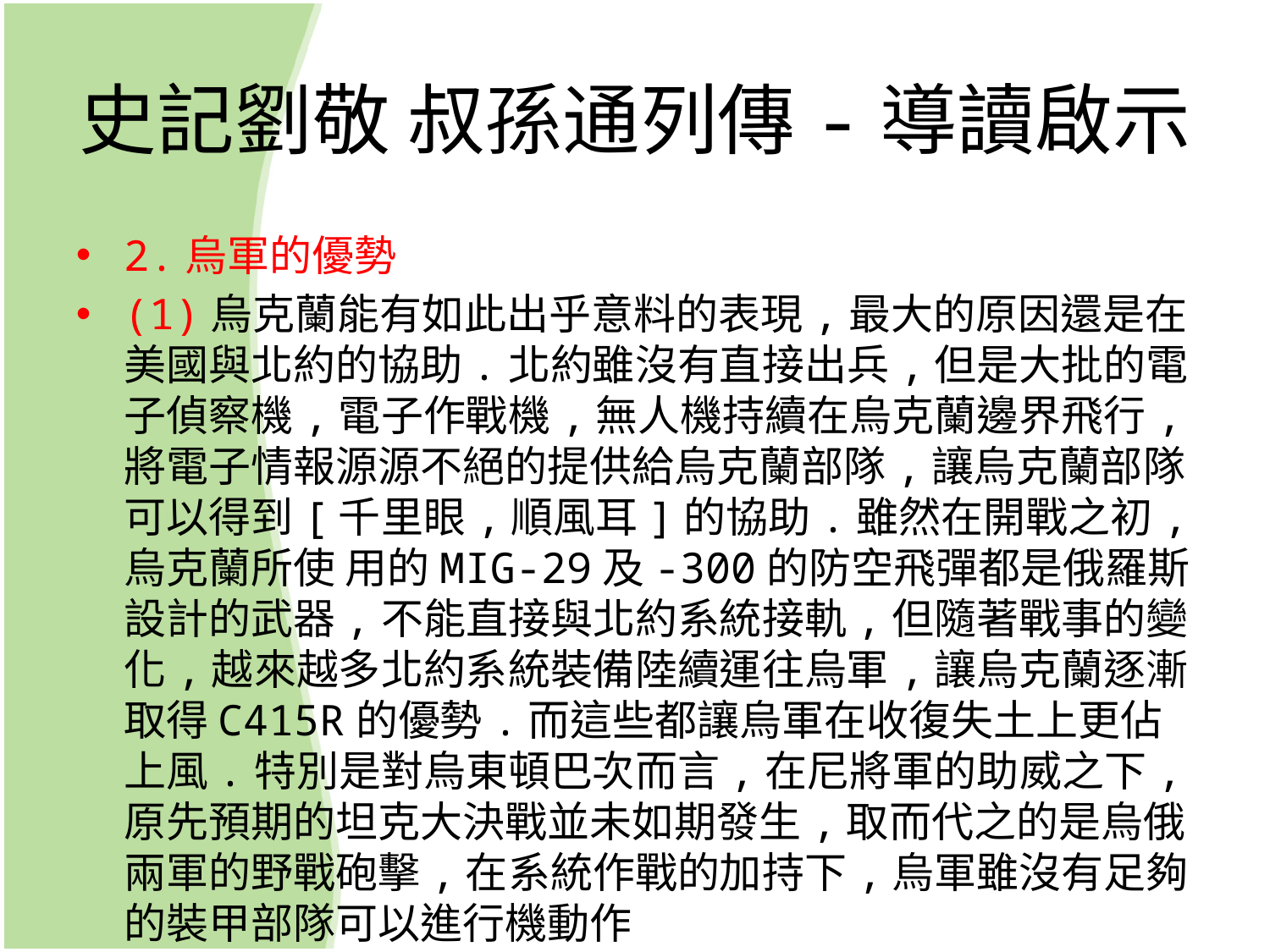

# 史記劉敬 叔孫通列傳-導讀啟示
2.烏軍的優勢
(1)烏克蘭能有如此出乎意料的表現,最大的原因還是在美國與北約的協助.北約雖沒有直接出兵,但是大批的電子偵察機,電子作戰機,無人機持續在烏克蘭邊界飛行,將電子情報源源不絕的提供給烏克蘭部隊,讓烏克蘭部隊可以得到[千里眼,順風耳]的協助.雖然在開戰之初,烏克蘭所使 用的MIG-29及-300的防空飛彈都是俄羅斯設計的武器,不能直接與北約系統接軌,但隨著戰事的變化,越來越多北約系統裝備陸續運往烏軍,讓烏克蘭逐漸取得C415R的優勢.而這些都讓烏軍在收復失土上更佔上風.特別是對烏東頓巴次而言,在尼將軍的助威之下,原先預期的坦克大決戰並未如期發生,取而代之的是烏俄兩軍的野戰砲擊,在系統作戰的加持下,烏軍雖沒有足夠的裝甲部隊可以進行機動作